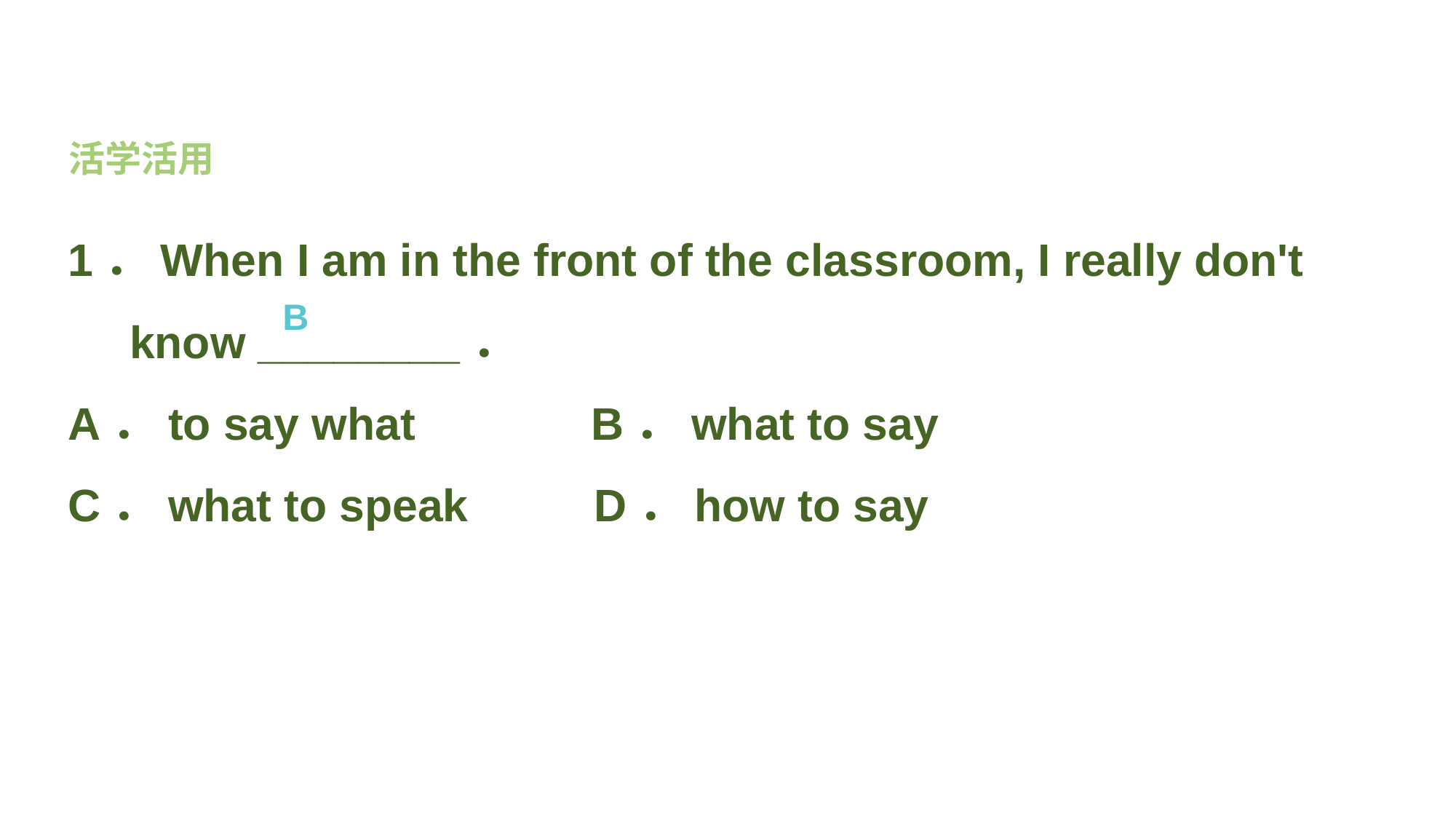

活学活用
1．When I am in the front of the classroom, I really don't know ________．
A．to say what              B．what to say
C．what to speak          D．how to say
B